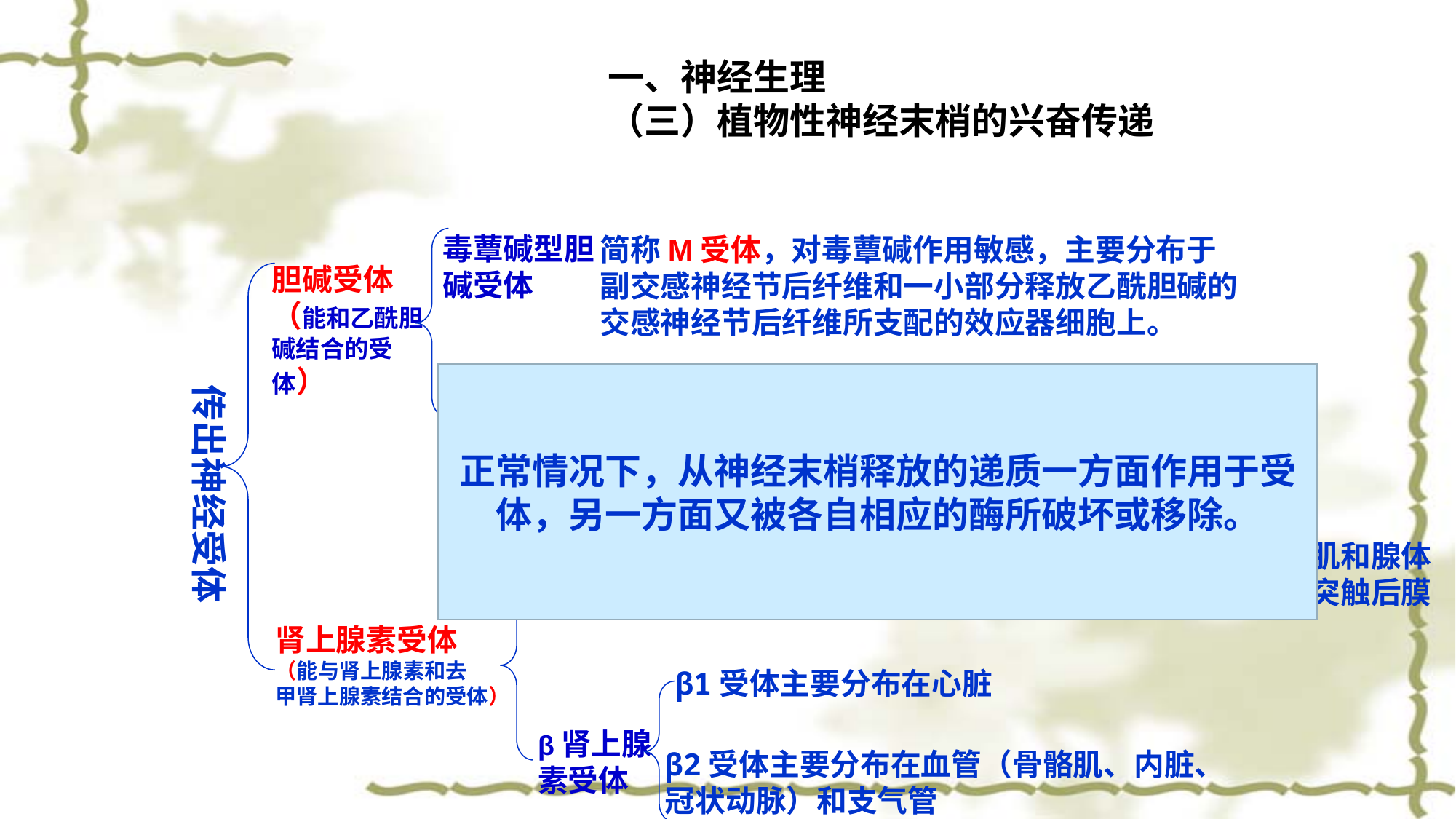

一、神经生理
（三）植物性神经末梢的兴奋传递
毒蕈碱型胆碱受体
简称M受体，对毒蕈碱作用敏感，主要分布于副交感神经节后纤维和一小部分释放乙酰胆碱的交感神经节后纤维所支配的效应器细胞上。

胆碱受体
（能和乙酰胆碱结合的受体）

正常情况下，从神经末梢释放的递质一方面作用于受体，另一方面又被各自相应的酶所破坏或移除。
传出神经受体
简称N受体，对胆碱作用敏感，主要分布于植物神经节细胞膜（N1受体）和骨骼肌细胞膜上（N2受体）
烟碱型胆
碱受体
主要分布于皮肤、黏膜、内脏的血管，虹膜辐射肌和腺体细胞等效应器细胞膜上及肾上腺素能神经末梢的突触后膜
α肾上腺
素受体

肾上腺素受体
（能与肾上腺素和去
甲肾上腺素结合的受体）
β1受体主要分布在心脏

β肾上腺
素受体
β2受体主要分布在血管（骨骼肌、内脏、
冠状动脉）和支气管